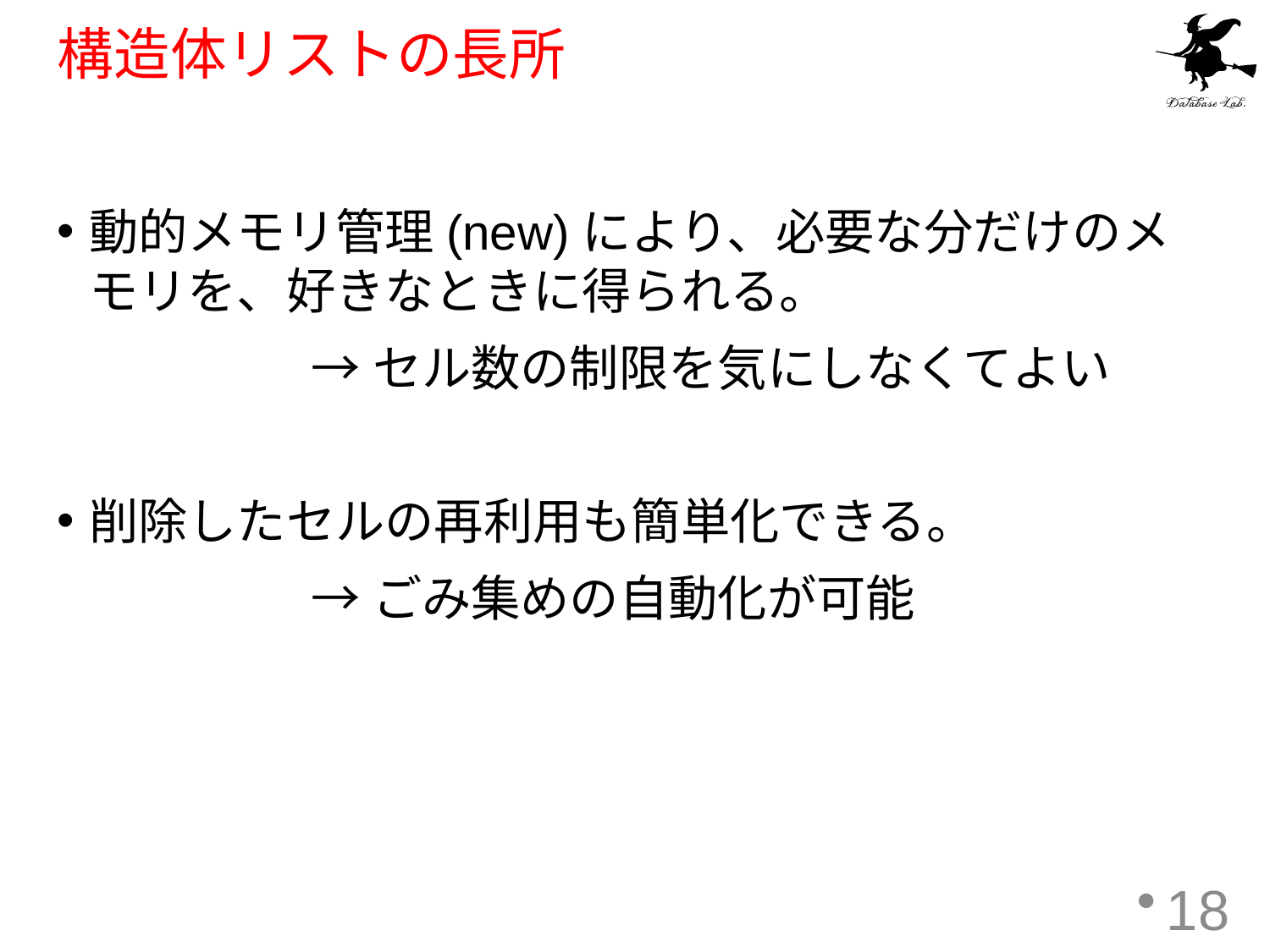

# 構造体リストの長所

動的メモリ管理(new)により、必要な分だけのメモリを、好きなときに得られる。
		→セル数の制限を気にしなくてよい

削除したセルの再利用も簡単化できる。
		→ごみ集めの自動化が可能

18